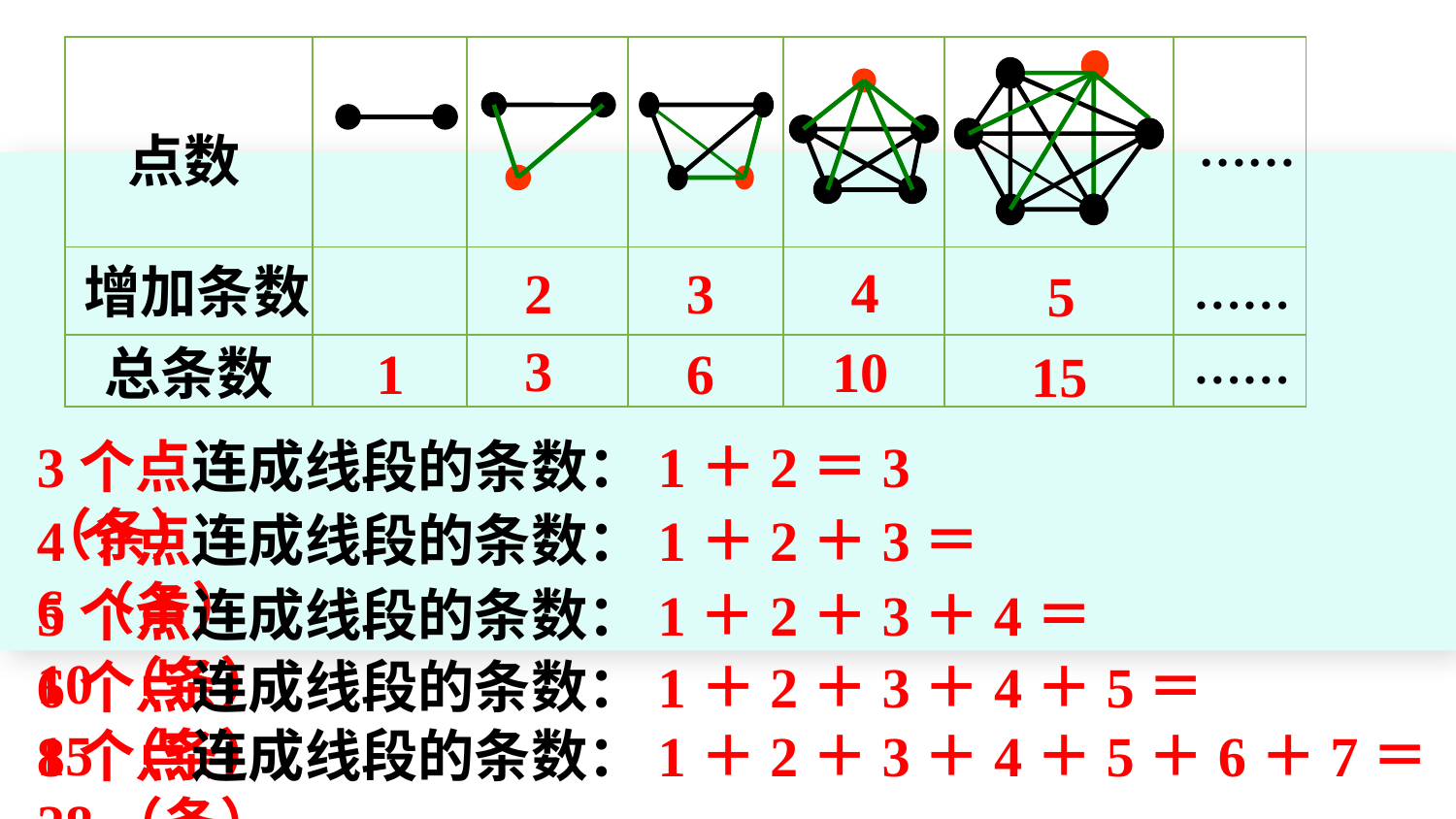

|  |  |  |  |  |  |  |
| --- | --- | --- | --- | --- | --- | --- |
|  |  |  |  |  |  |  |
|  |  |  |  |  |  |  |

……
点数
4
增加条数
2
3
5
……
……
3
10
6
总条数
1
15
3个点连成线段的条数：1＋2＝3（条）
4个点连成线段的条数：1＋2＋3＝6（条）
5个点连成线段的条数：1＋2＋3＋4＝10（条）
6个点连成线段的条数：1＋2＋3＋4＋5＝15（条）
8个点连成线段的条数：1＋2＋3＋4＋5＋6＋7＝28（条）